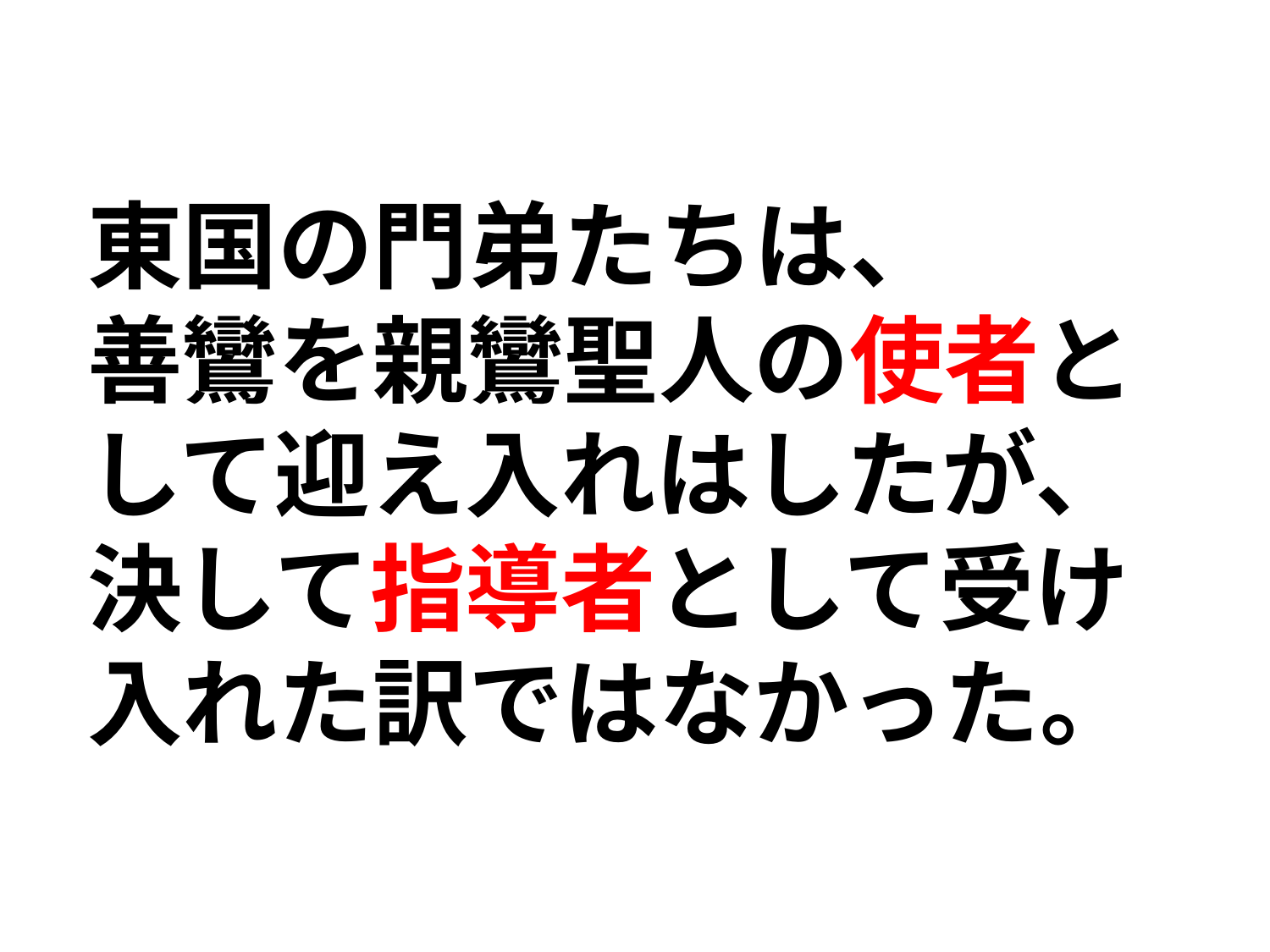

東国の門弟たちは、
善鸞を親鸞聖人の使者として迎え入れはしたが、
決して指導者として受け入れた訳ではなかった。